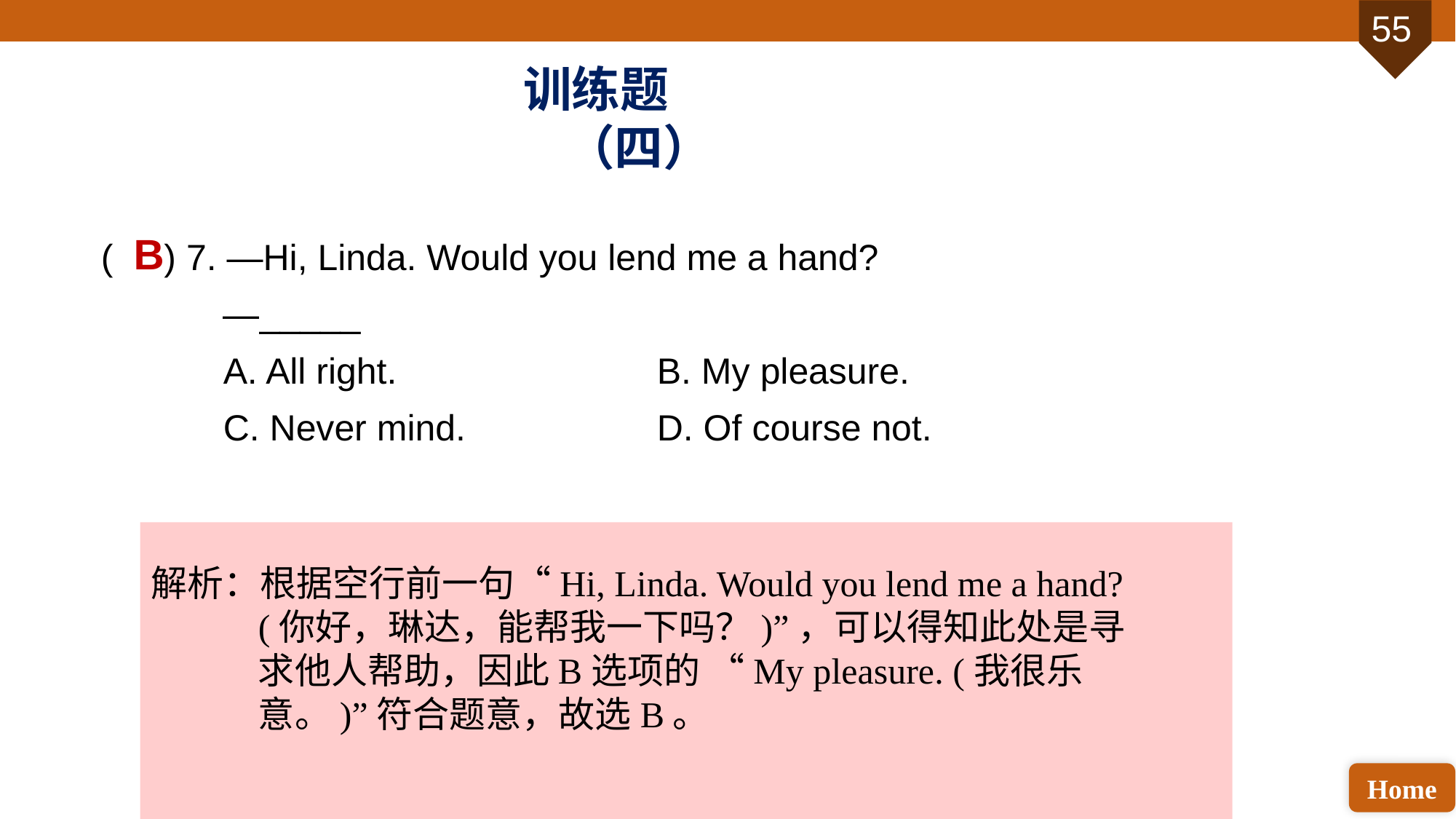

训练题（四）
(     ) 7. —Hi, Linda. Would you lend me a hand?
            —_____
            A. All right.			 B. My pleasure.
            C. Never mind. 		 D. Of course not.
B

解析：根据空行前一句“Hi, Linda. Would you lend me a hand? (你好，琳达，能帮我一下吗？)”，可以得知此处是寻求他人帮助，因此B选项的 “My pleasure. (我很乐意。)”符合题意，故选B。